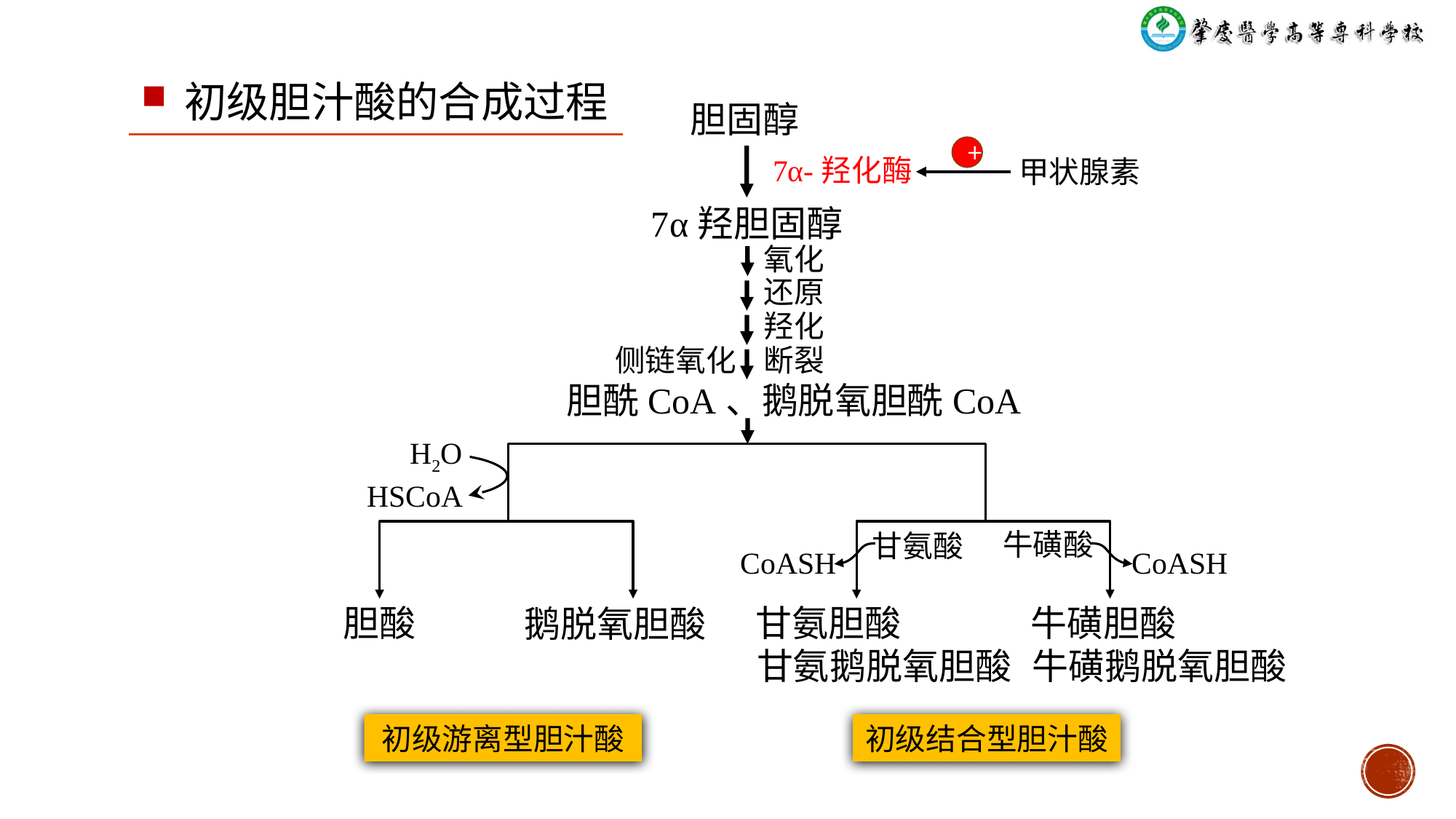

初级胆汁酸的合成过程
胆固醇
+

7α-羟化酶
甲状腺素
7α羟胆固醇
氧化

还原

羟化

侧链氧化
断裂

胆酰CoA、鹅脱氧胆酰CoA

H2O

HSCoA
牛磺酸
甘氨酸

CoASH
CoASH
胆酸
甘氨胆酸
牛磺胆酸
鹅脱氧胆酸
甘氨鹅脱氧胆酸
牛磺鹅脱氧胆酸
初级游离型胆汁酸
初级结合型胆汁酸